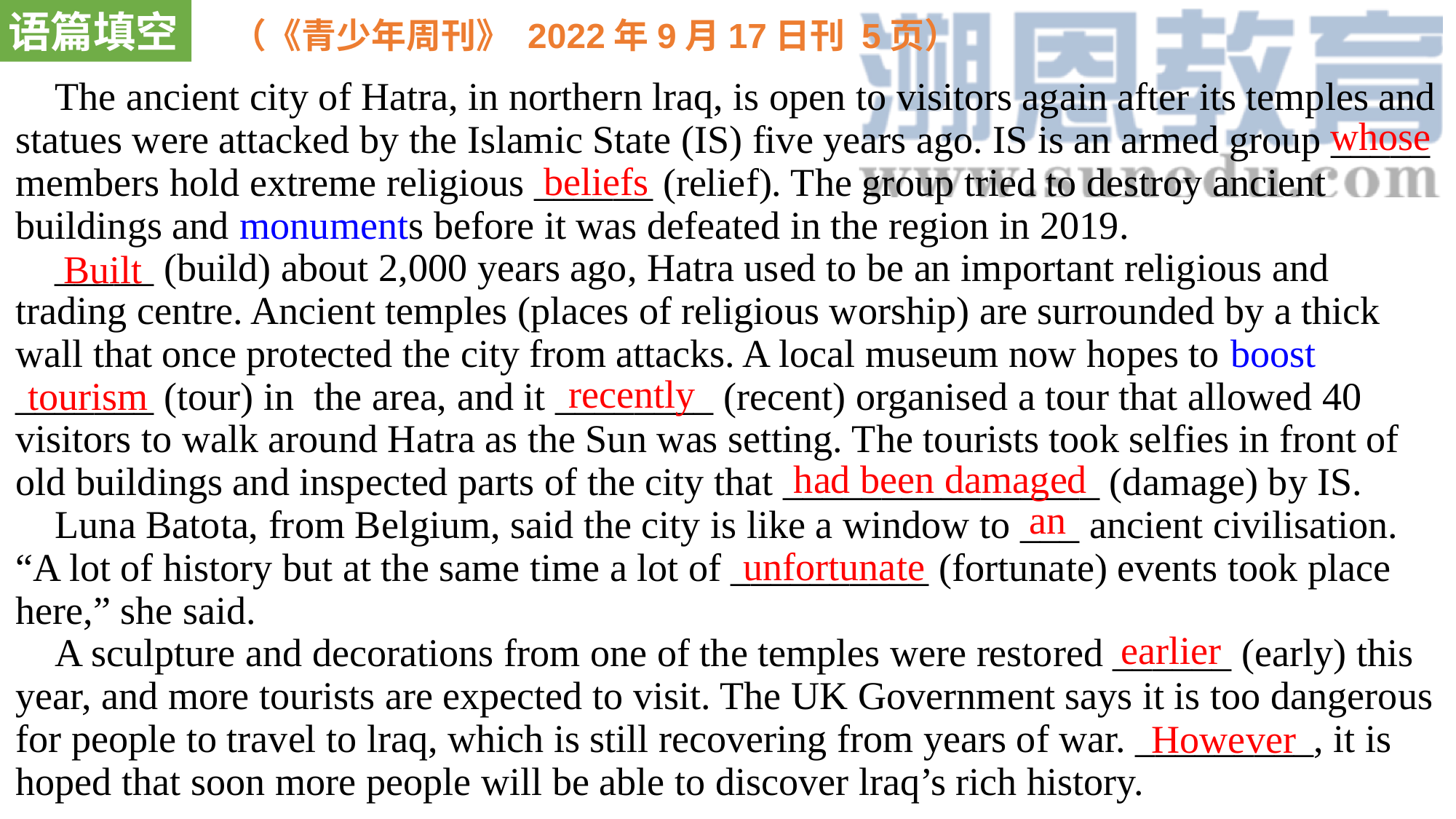

语篇填空
（《青少年周刊》 2022年9月17日刊 5页）
    The ancient city of Hatra, in northern lraq, is open to visitors again after its temples and statues were attacked by the Islamic State (IS) five years ago. IS is an armed group _____ members hold extreme religious ______ (relief). The group tried to destroy ancient buildings and monuments before it was defeated in the region in 2019.
    _____ (build) about 2,000 years ago, Hatra used to be an important religious and trading centre. Ancient temples (places of religious worship) are surrounded by a thick wall that once protected the city from attacks. A local museum now hopes to boost _______ (tour) in  the area, and it ________ (recent) organised a tour that allowed 40 visitors to walk around Hatra as the Sun was setting. The tourists took selfies in front of old buildings and inspected parts of the city that ________________ (damage) by IS.
    Luna Batota, from Belgium, said the city is like a window to ___ ancient civilisation. “A lot of history but at the same time a lot of __________ (fortunate) events took place here,” she said.
    A sculpture and decorations from one of the temples were restored ______ (early) this year, and more tourists are expected to visit. The UK Government says it is too dangerous for people to travel to lraq, which is still recovering from years of war. _________, it is hoped that soon more people will be able to discover lraq’s rich history.
whose
beliefs
Built
recently
tourism
had been damaged
an
unfortunate
earlier
However